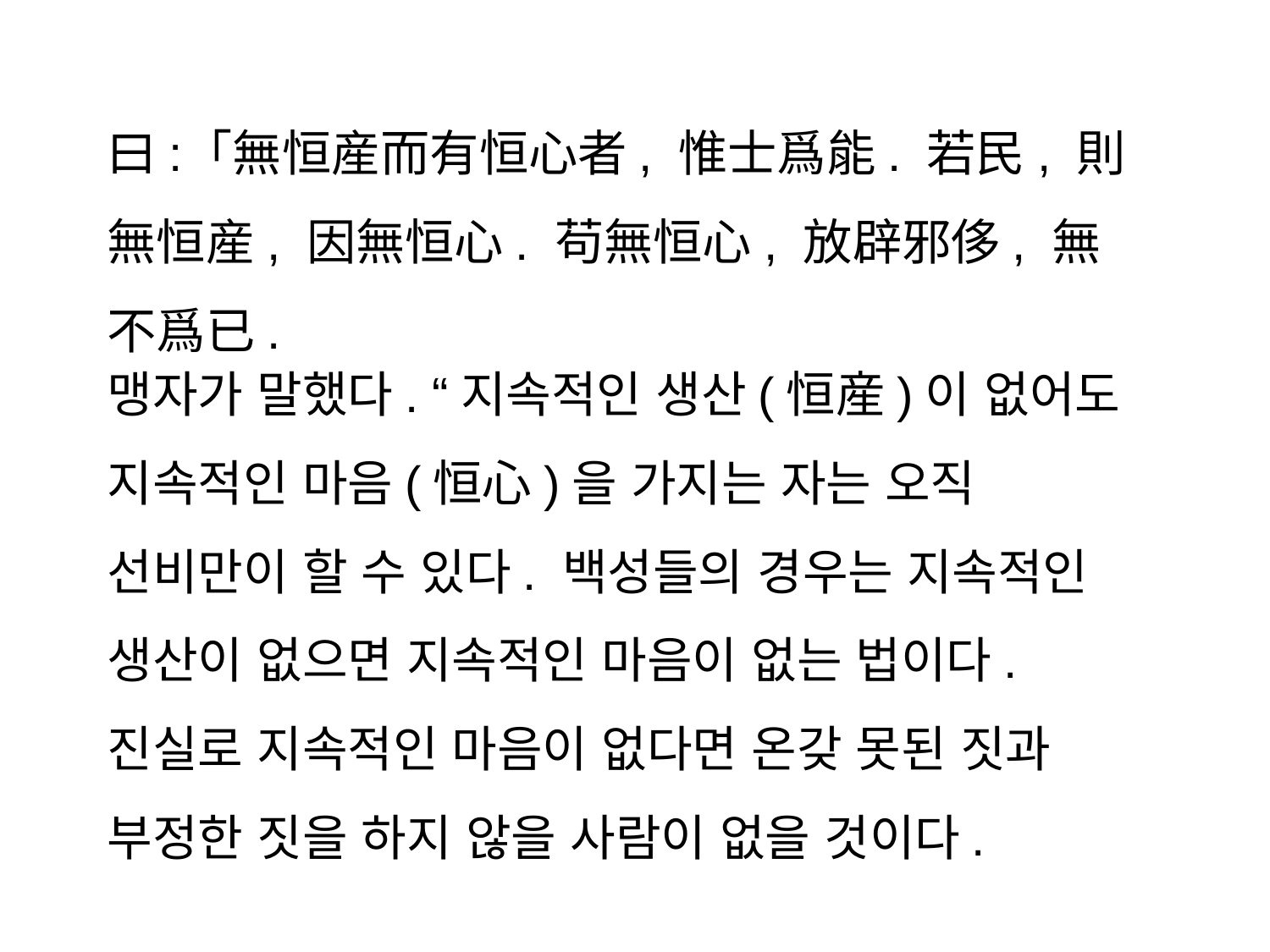

曰: ｢無恒産而有恒心者, 惟士爲能. 若民, 則無恒産, 因無恒心. 苟無恒心, 放辟邪侈, 無不爲已.
맹자가 말했다. “지속적인 생산(恒産)이 없어도 지속적인 마음(恒心)을 가지는 자는 오직 선비만이 할 수 있다. 백성들의 경우는 지속적인 생산이 없으면 지속적인 마음이 없는 법이다. 진실로 지속적인 마음이 없다면 온갖 못된 짓과 부정한 짓을 하지 않을 사람이 없을 것이다.